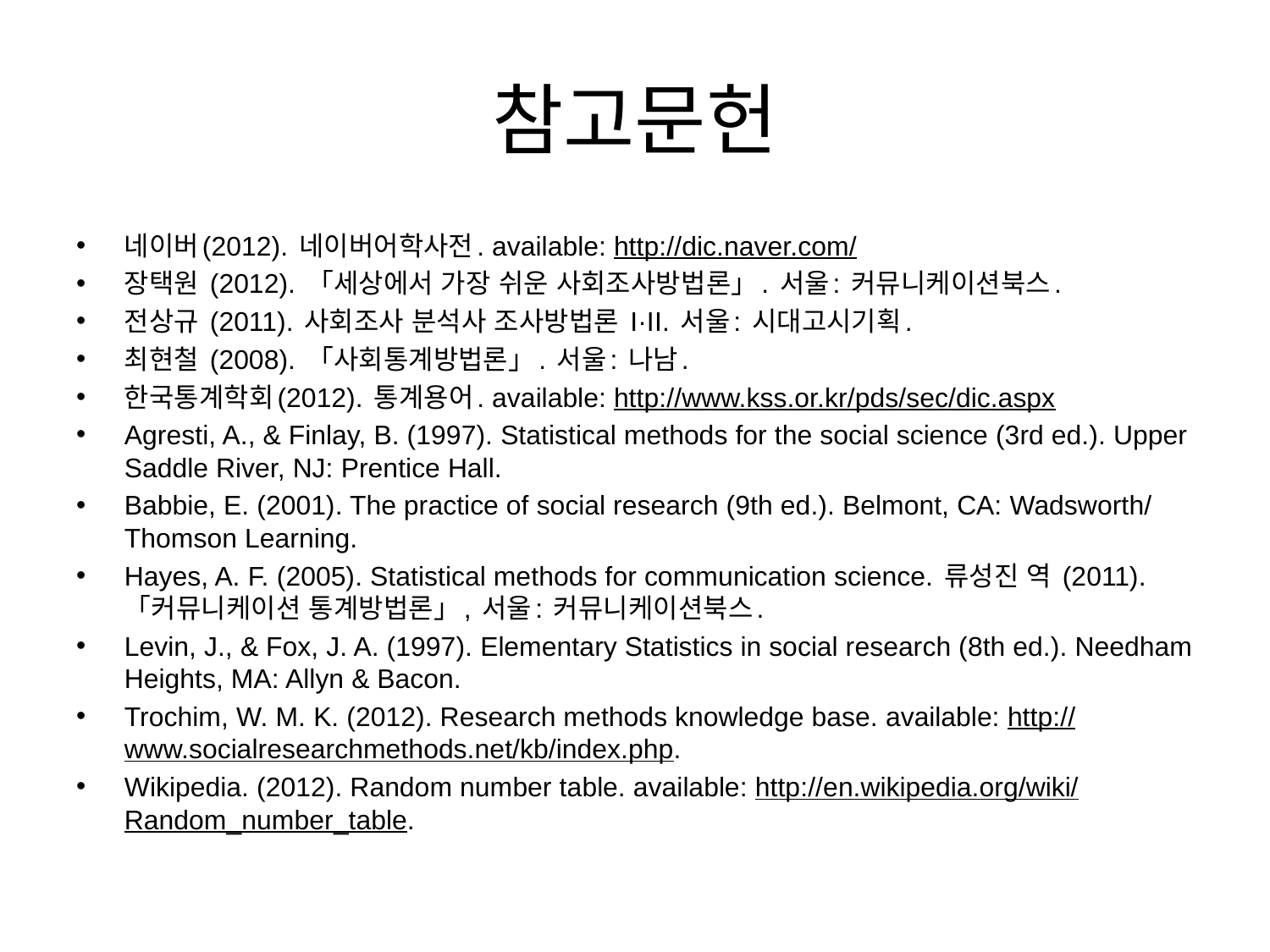

# 참고문헌
네이버(2012). 네이버어학사전. available: http://dic.naver.com/
장택원 (2012). 「세상에서 가장 쉬운 사회조사방법론」. 서울: 커뮤니케이션북스.
전상규 (2011). 사회조사 분석사 조사방법론 I·II. 서울: 시대고시기획.
최현철 (2008). 「사회통계방법론」. 서울: 나남.
한국통계학회(2012). 통계용어. available: http://www.kss.or.kr/pds/sec/dic.aspx
Agresti, A., & Finlay, B. (1997). Statistical methods for the social science (3rd ed.). Upper Saddle River, NJ: Prentice Hall.
Babbie, E. (2001). The practice of social research (9th ed.). Belmont, CA: Wadsworth/Thomson Learning.
Hayes, A. F. (2005). Statistical methods for communication science. 류성진 역 (2011). 「커뮤니케이션 통계방법론」, 서울: 커뮤니케이션북스.
Levin, J., & Fox, J. A. (1997). Elementary Statistics in social research (8th ed.). Needham Heights, MA: Allyn & Bacon.
Trochim, W. M. K. (2012). Research methods knowledge base. available: http://www.socialresearchmethods.net/kb/index.php.
Wikipedia. (2012). Random number table. available: http://en.wikipedia.org/wiki/Random_number_table.